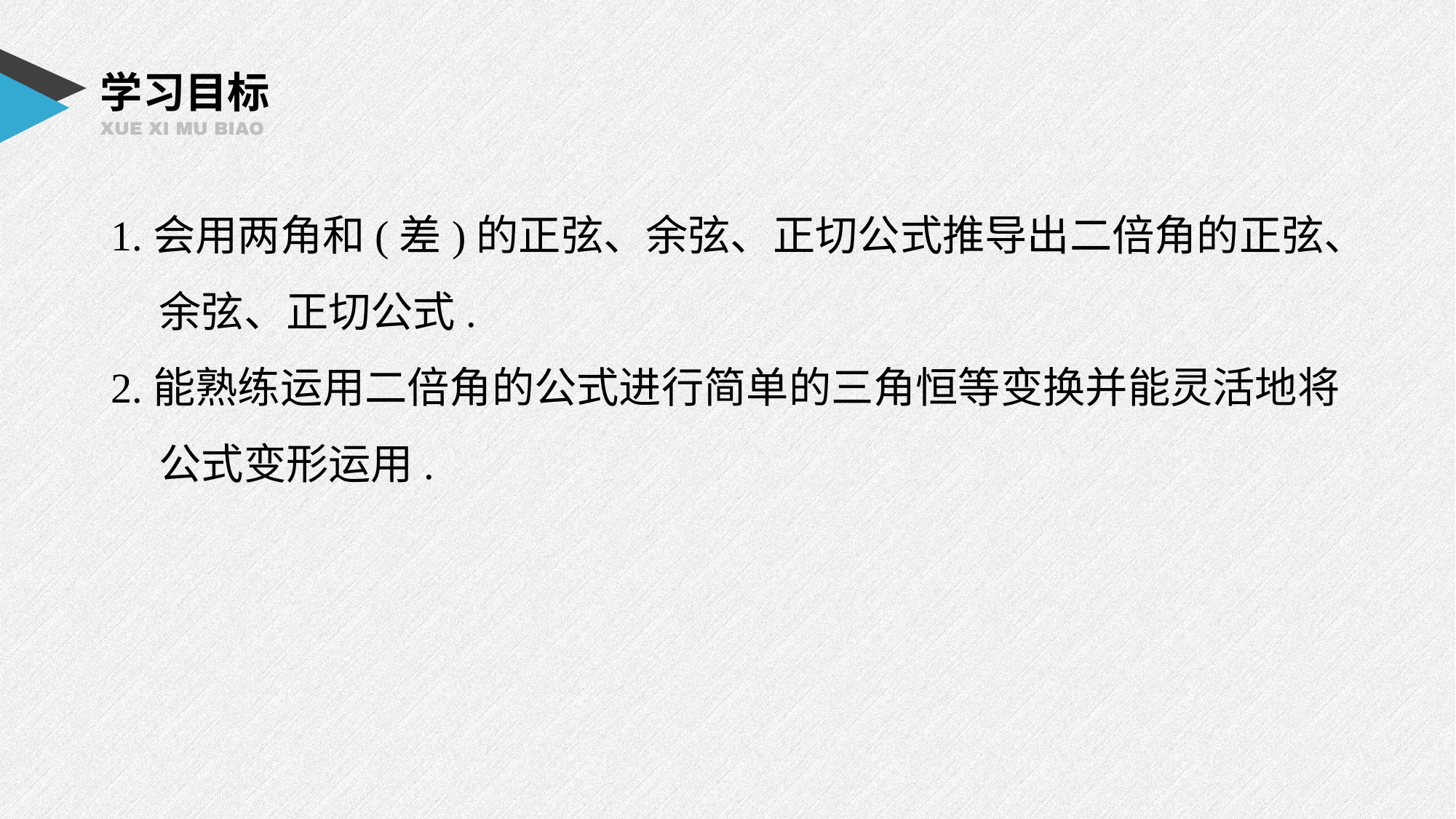

学习目标

XUE XI MU BIAO
1.会用两角和(差)的正弦、余弦、正切公式推导出二倍角的正弦、
    余弦、正切公式.
2.能熟练运用二倍角的公式进行简单的三角恒等变换并能灵活地将
    公式变形运用.